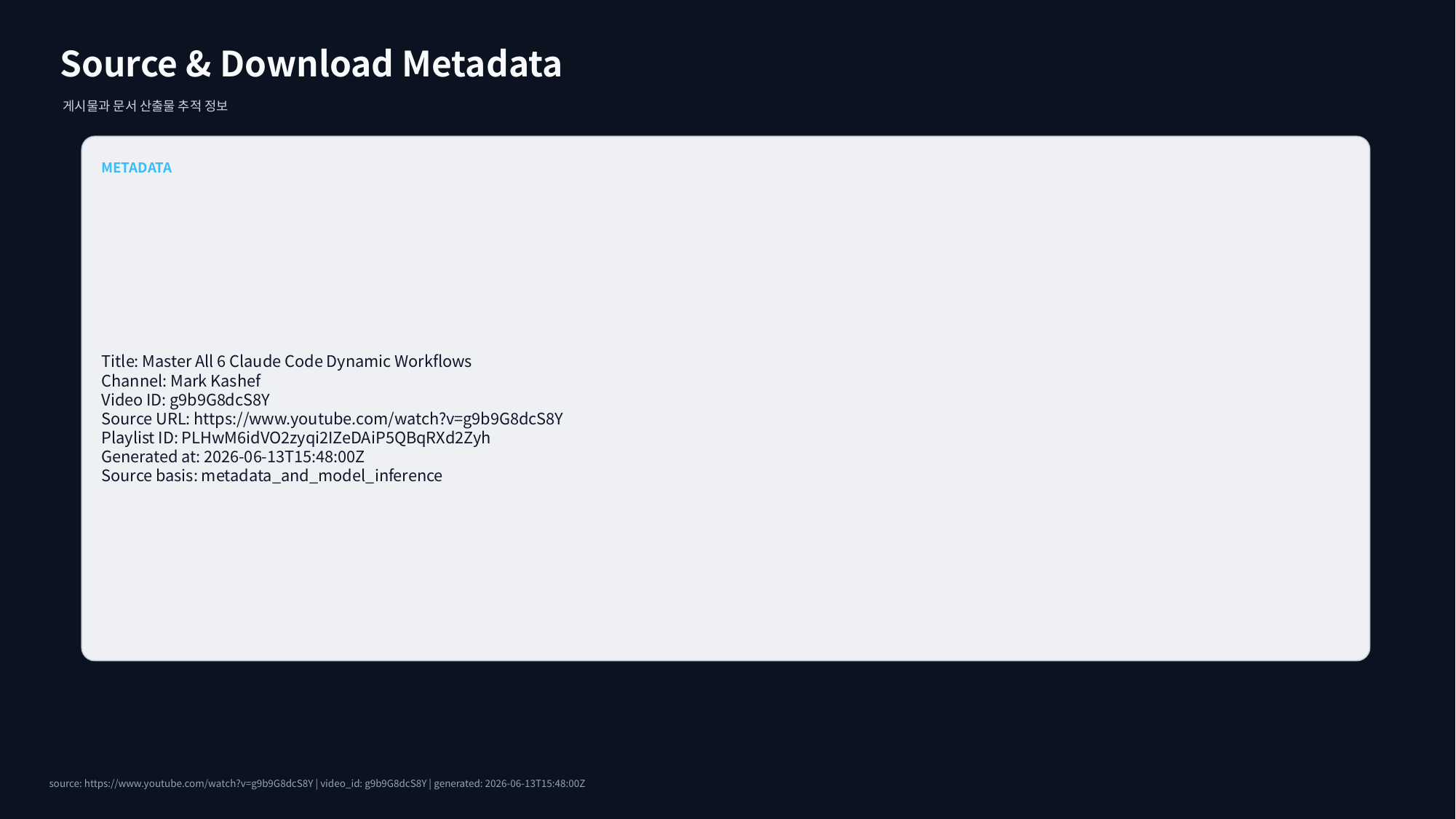

Source & Download Metadata
게시물과 문서 산출물 추적 정보

METADATA
Title: Master All 6 Claude Code Dynamic Workflows
Channel: Mark Kashef
Video ID: g9b9G8dcS8Y
Source URL: https://www.youtube.com/watch?v=g9b9G8dcS8Y
Playlist ID: PLHwM6idVO2zyqi2IZeDAiP5QBqRXd2Zyh
Generated at: 2026-06-13T15:48:00Z
Source basis: metadata_and_model_inference
source: https://www.youtube.com/watch?v=g9b9G8dcS8Y | video_id: g9b9G8dcS8Y | generated: 2026-06-13T15:48:00Z